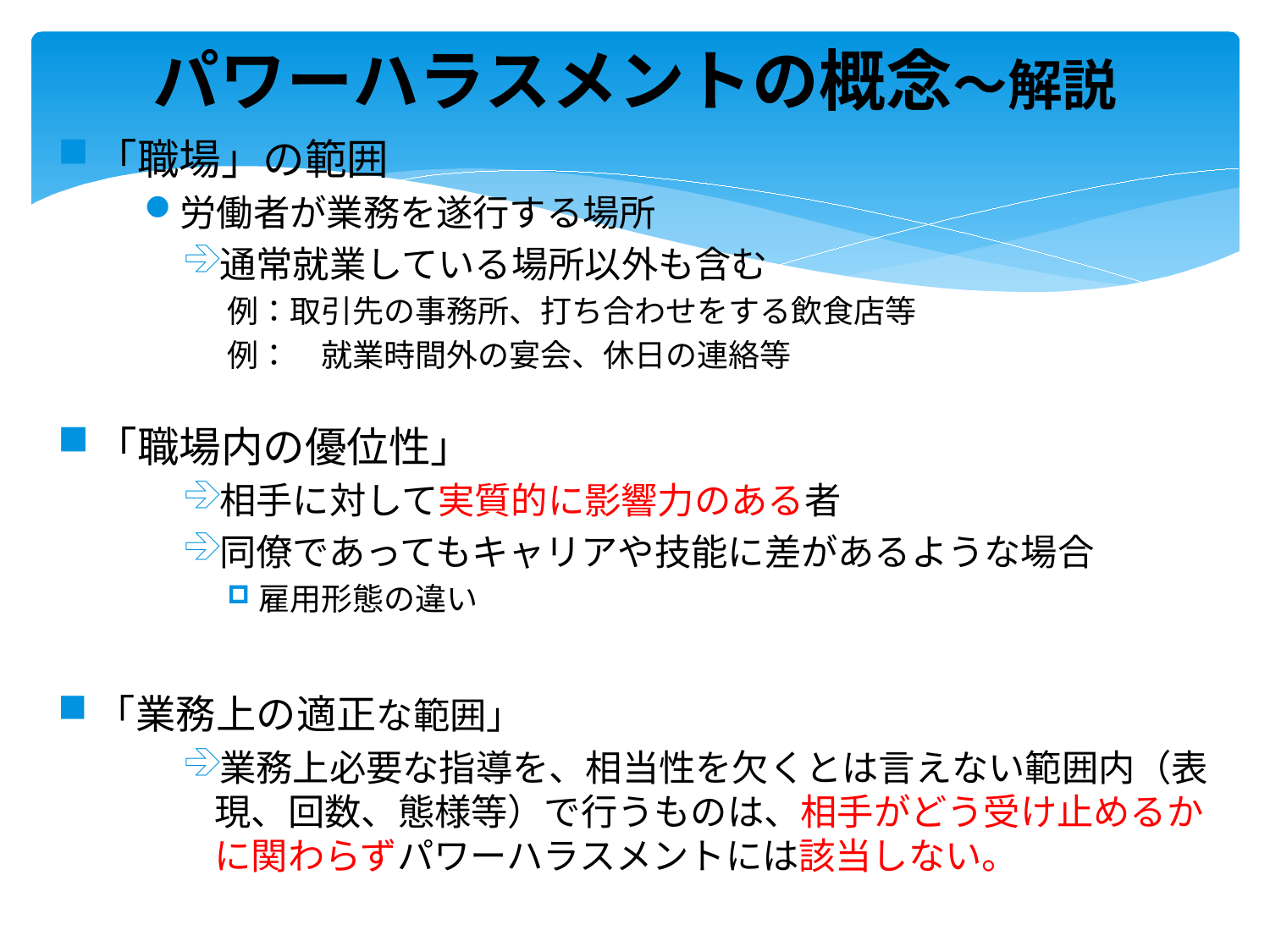

# パワーハラスメントの概念～解説
「職場」の範囲
労働者が業務を遂行する場所
通常就業している場所以外も含む
例：取引先の事務所、打ち合わせをする飲食店等
例：　就業時間外の宴会、休日の連絡等

「職場内の優位性」
相手に対して実質的に影響力のある者
同僚であってもキャリアや技能に差があるような場合
雇用形態の違い

「業務上の適正な範囲」
業務上必要な指導を、相当性を欠くとは言えない範囲内（表現、回数、態様等）で行うものは、相手がどう受け止めるかに関わらずパワーハラスメントには該当しない。